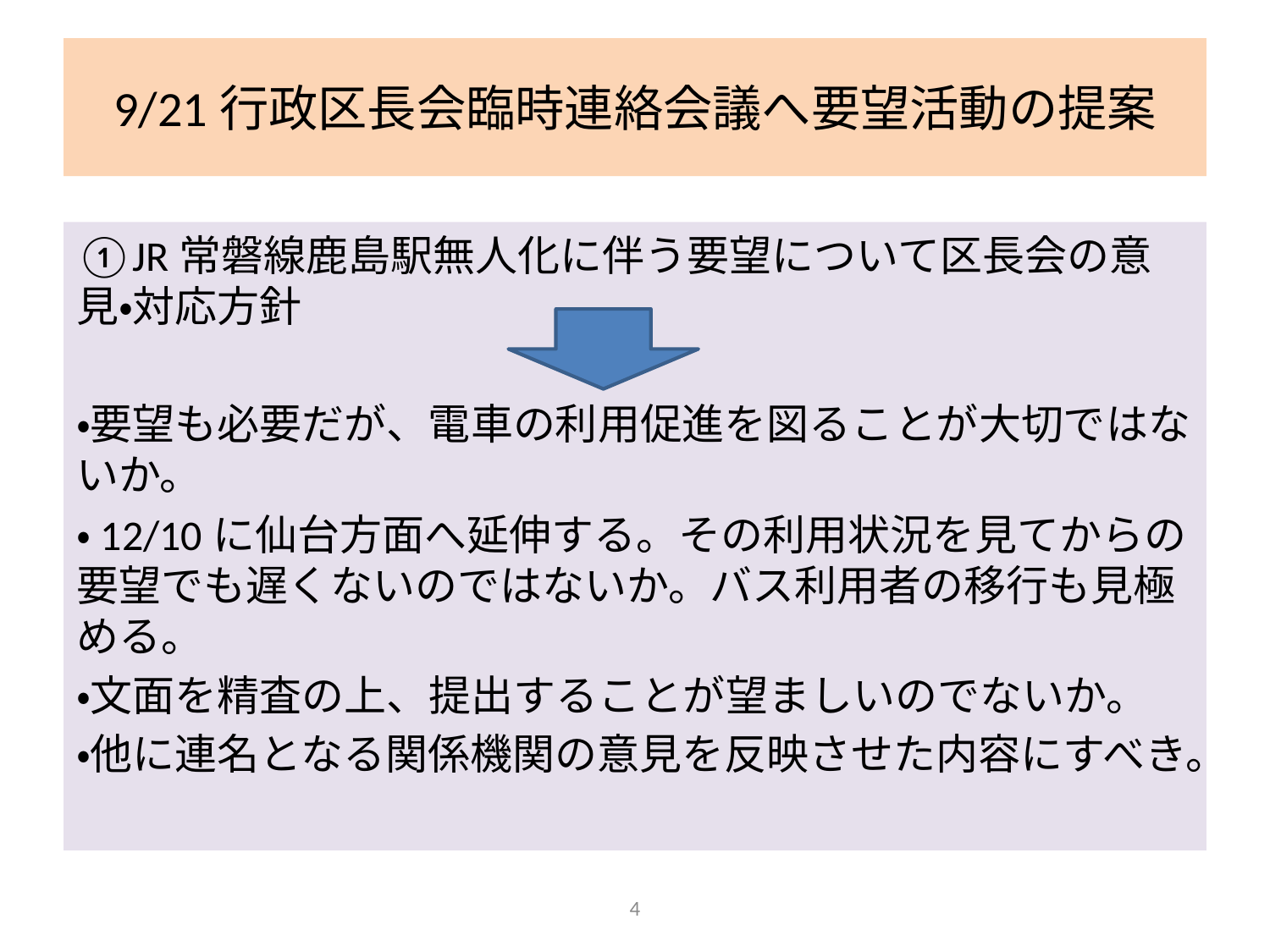

# 9/21行政区長会臨時連絡会議へ要望活動の提案
①JR常磐線鹿島駅無人化に伴う要望について区長会の意見・対応方針

・要望も必要だが、電車の利用促進を図ることが大切ではないか。
・12/10に仙台方面へ延伸する。その利用状況を見てからの要望でも遅くないのではないか。バス利用者の移行も見極める。
・文面を精査の上、提出することが望ましいのでないか。
・他に連名となる関係機関の意見を反映させた内容にすべき。

4